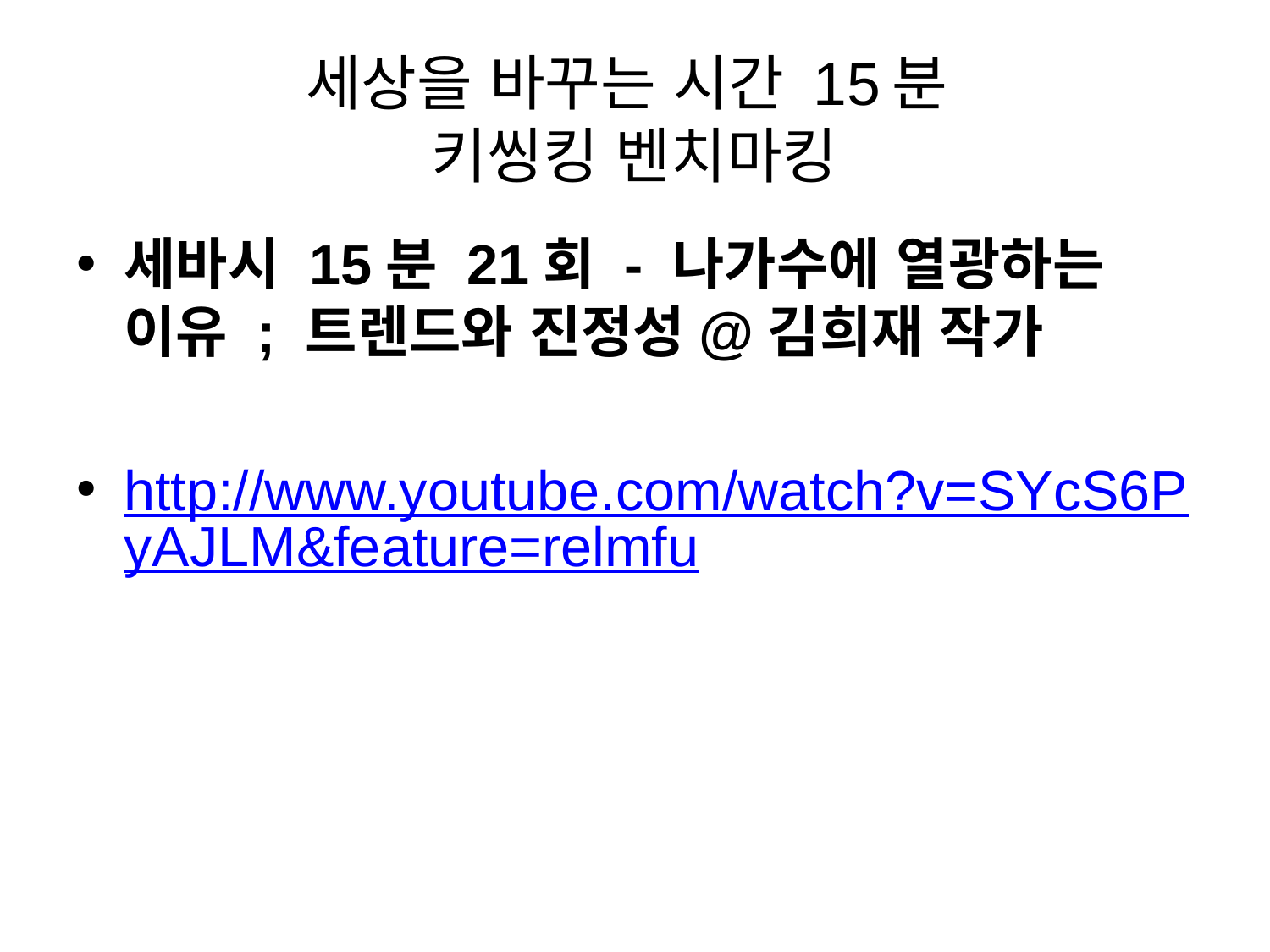

# 세상을 바꾸는 시간 15분 키씽킹 벤치마킹
세바시 15분 21회 - 나가수에 열광하는 이유 ; 트렌드와 진정성@김희재 작가

http://www.youtube.com/watch?v=SYcS6PyAJLM&feature=relmfu